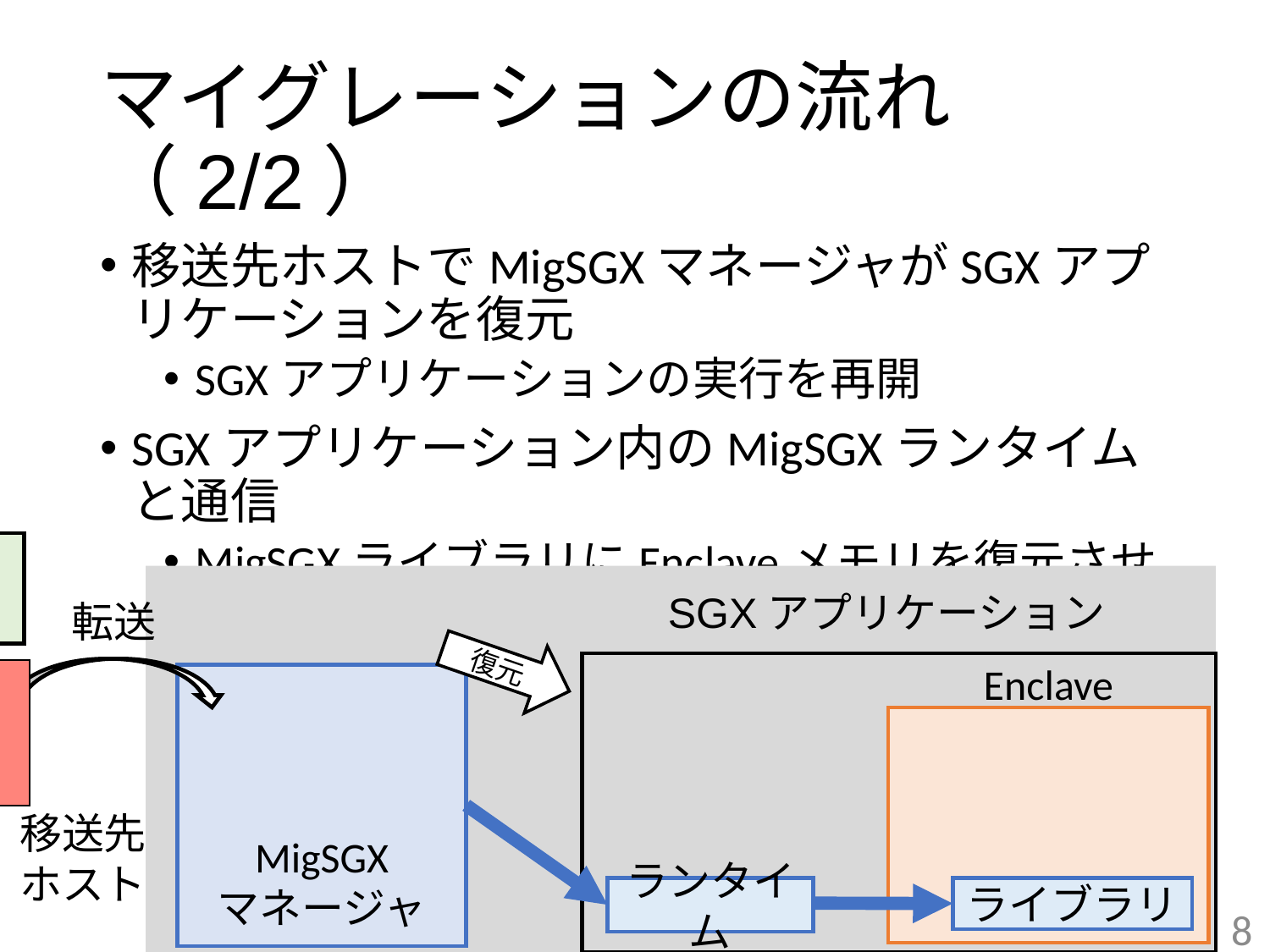

# マイグレーションの流れ（2/2）
移送先ホストでMigSGXマネージャがSGXアプリケーションを復元
SGXアプリケーションの実行を再開
SGXアプリケーション内のMigSGXランタイムと通信
MigSGXライブラリにEnclaveメモリを復元させる
状態

SGXアプリケーション
転送
復元
Enclave

状態

MigSGX
マネージャ

移送先
ホスト
ランタイム
ライブラリ
8